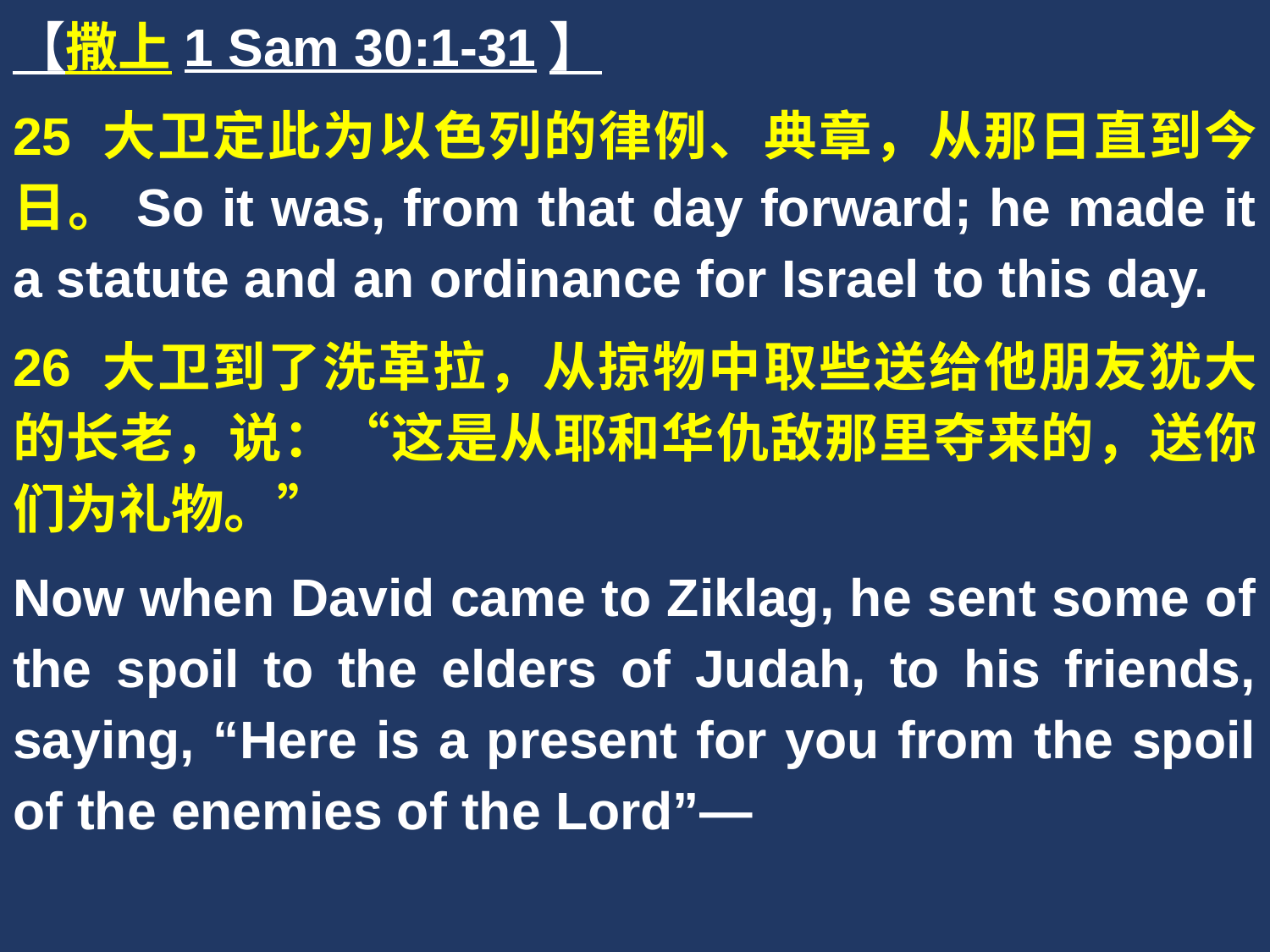

【撒上1 Sam 30:1-31】
25 大卫定此为以色列的律例、典章，从那日直到今日。So it was, from that day forward; he made it a statute and an ordinance for Israel to this day.
26 大卫到了洗革拉，从掠物中取些送给他朋友犹大的长老，说：“这是从耶和华仇敌那里夺来的，送你们为礼物。”
Now when David came to Ziklag, he sent some of the spoil to the elders of Judah, to his friends, saying, “Here is a present for you from the spoil of the enemies of the Lord”—